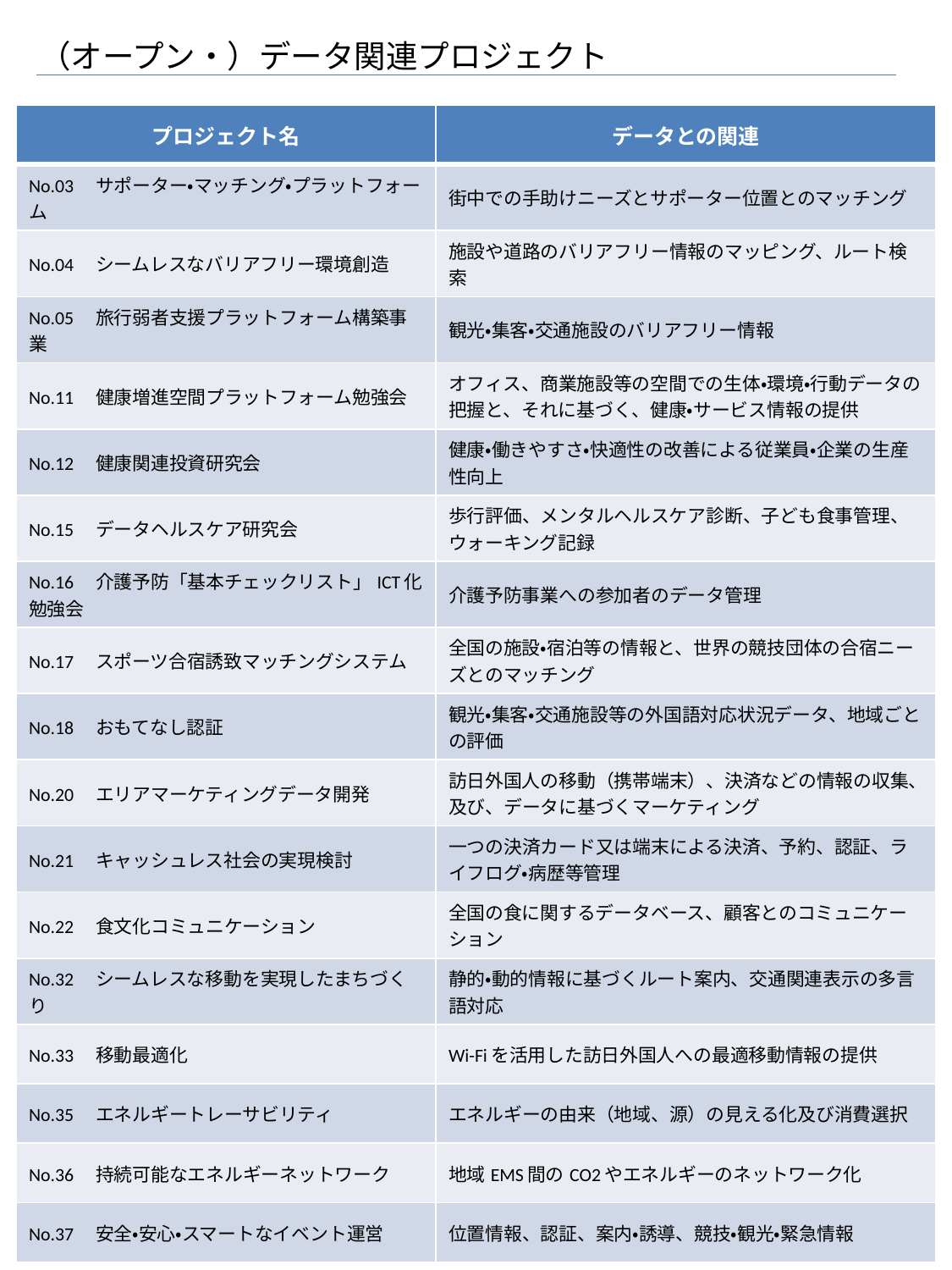

# （オープン・）データ関連プロジェクト
| プロジェクト名 | データとの関連 |
| --- | --- |
| No.03　サポーター・マッチング・プラットフォーム | 街中での手助けニーズとサポーター位置とのマッチング |
| No.04　シームレスなバリアフリー環境創造 | 施設や道路のバリアフリー情報のマッピング、ルート検索 |
| No.05　旅行弱者支援プラットフォーム構築事業 | 観光・集客・交通施設のバリアフリー情報 |
| No.11　健康増進空間プラットフォーム勉強会 | オフィス、商業施設等の空間での生体・環境・行動データの把握と、それに基づく、健康・サービス情報の提供 |
| No.12　健康関連投資研究会 | 健康・働きやすさ・快適性の改善による従業員・企業の生産性向上 |
| No.15　データヘルスケア研究会 | 歩行評価、メンタルヘルスケア診断、子ども食事管理、ウォーキング記録 |
| No.16　介護予防「基本チェックリスト」ICT化勉強会 | 介護予防事業への参加者のデータ管理 |
| No.17　スポーツ合宿誘致マッチングシステム | 全国の施設・宿泊等の情報と、世界の競技団体の合宿ニーズとのマッチング |
| No.18　おもてなし認証 | 観光・集客・交通施設等の外国語対応状況データ、地域ごとの評価 |
| No.20　エリアマーケティングデータ開発 | 訪日外国人の移動（携帯端末）、決済などの情報の収集、及び、データに基づくマーケティング |
| No.21　キャッシュレス社会の実現検討 | 一つの決済カード又は端末による決済、予約、認証、ライフログ・病歴等管理 |
| No.22　食文化コミュニケーション | 全国の食に関するデータベース、顧客とのコミュニケーション |
| No.32　シームレスな移動を実現したまちづくり | 静的・動的情報に基づくルート案内、交通関連表示の多言語対応 |
| No.33　移動最適化 | Wi-Fiを活用した訪日外国人への最適移動情報の提供 |
| No.35　エネルギートレーサビリティ | エネルギーの由来（地域、源）の見える化及び消費選択 |
| No.36　持続可能なエネルギーネットワーク | 地域EMS間のCO2やエネルギーのネットワーク化 |
| No.37　安全・安心・スマートなイベント運営 | 位置情報、認証、案内・誘導、競技・観光・緊急情報 |
5